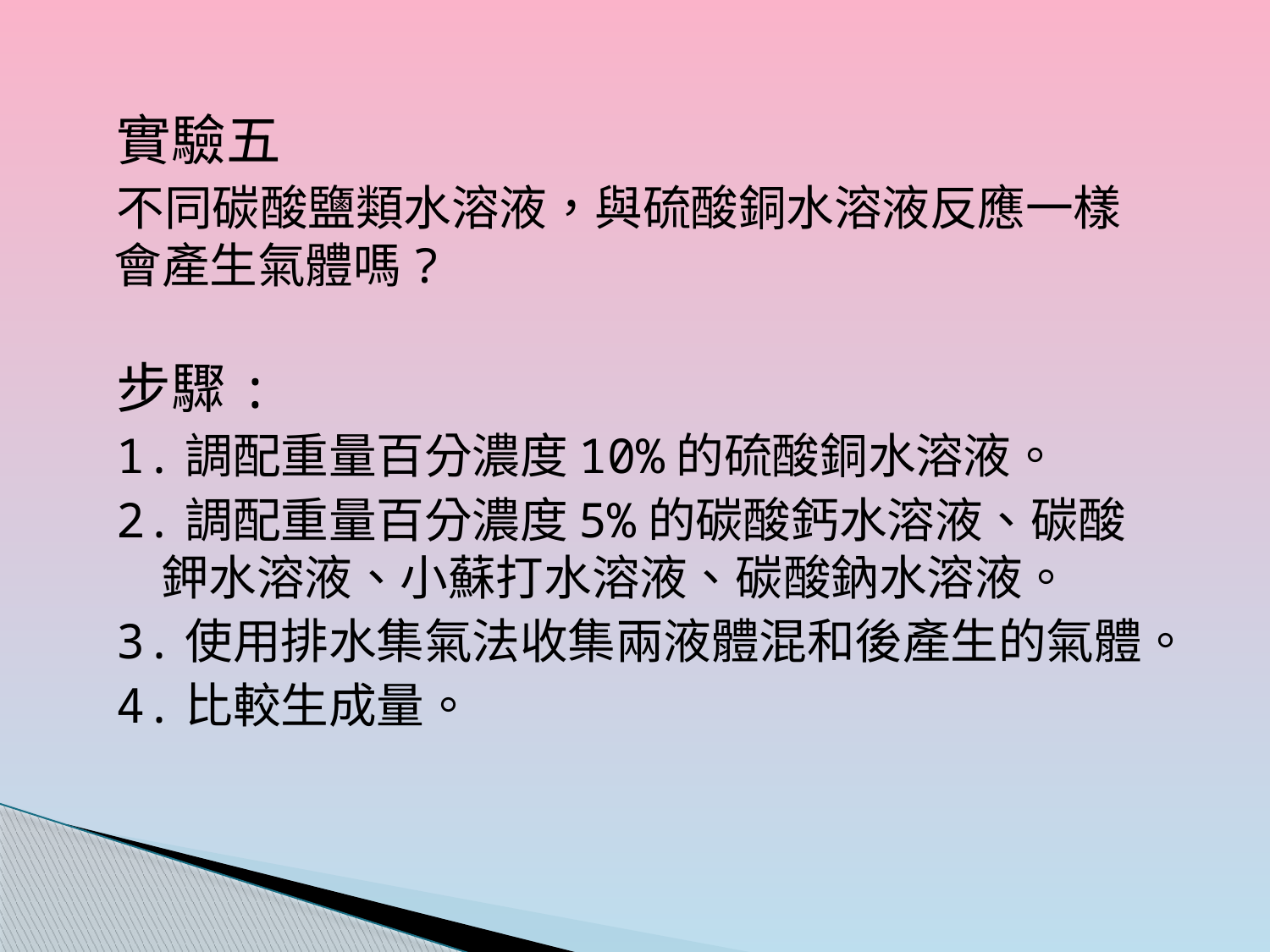

實驗五
不同碳酸鹽類水溶液，與硫酸銅水溶液反應一樣會產生氣體嗎?

步驟:
1.調配重量百分濃度10%的硫酸銅水溶液。
2.調配重量百分濃度5%的碳酸鈣水溶液、碳酸鉀水溶液、小蘇打水溶液、碳酸鈉水溶液。
3.使用排水集氣法收集兩液體混和後產生的氣體。
4.比較生成量。